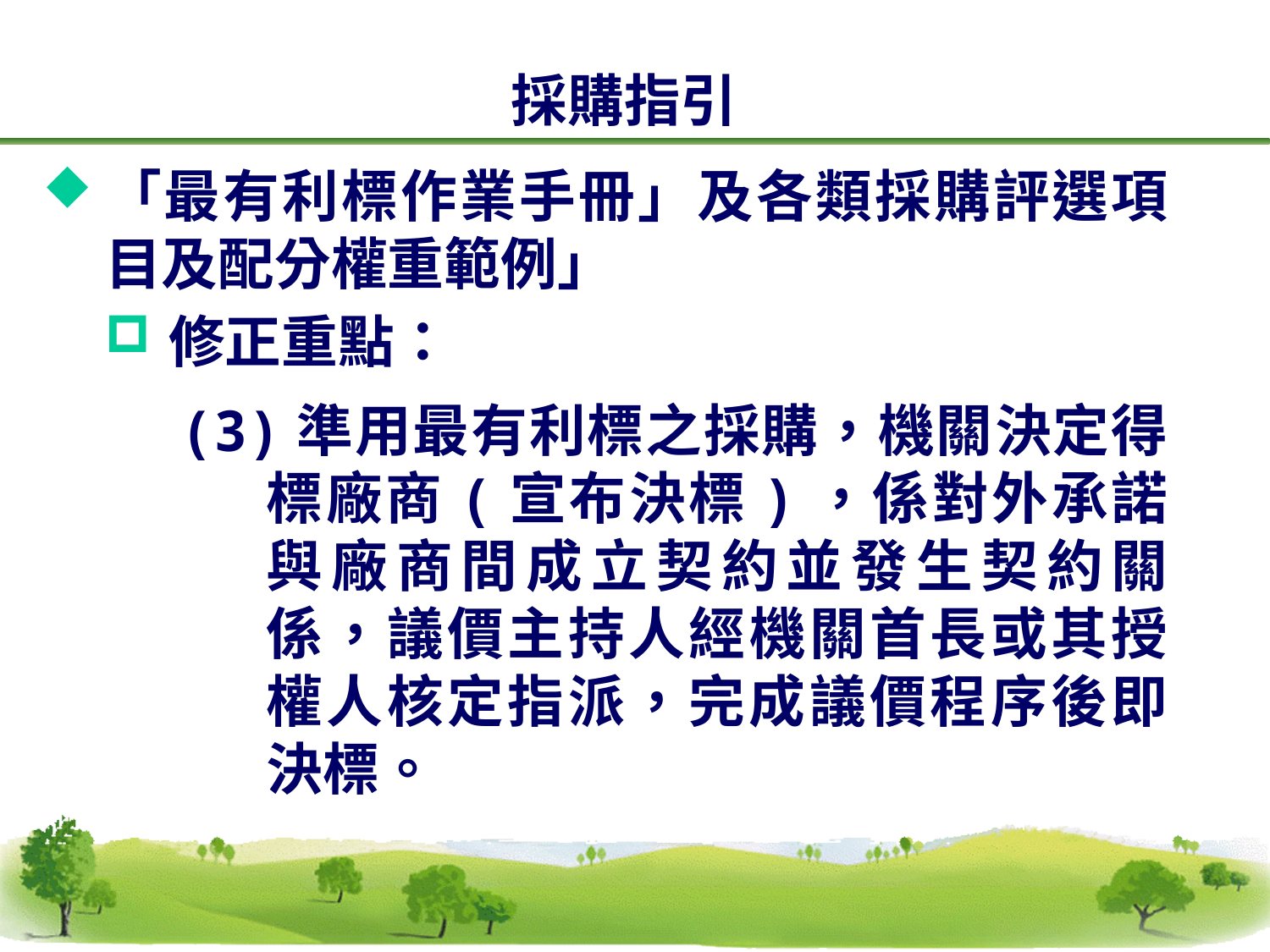

採購指引
「最有利標作業手冊」及各類採購評選項目及配分權重範例」
修正重點：
(3)準用最有利標之採購，機關決定得標廠商(宣布決標)，係對外承諾與廠商間成立契約並發生契約關係，議價主持人經機關首長或其授權人核定指派，完成議價程序後即決標。